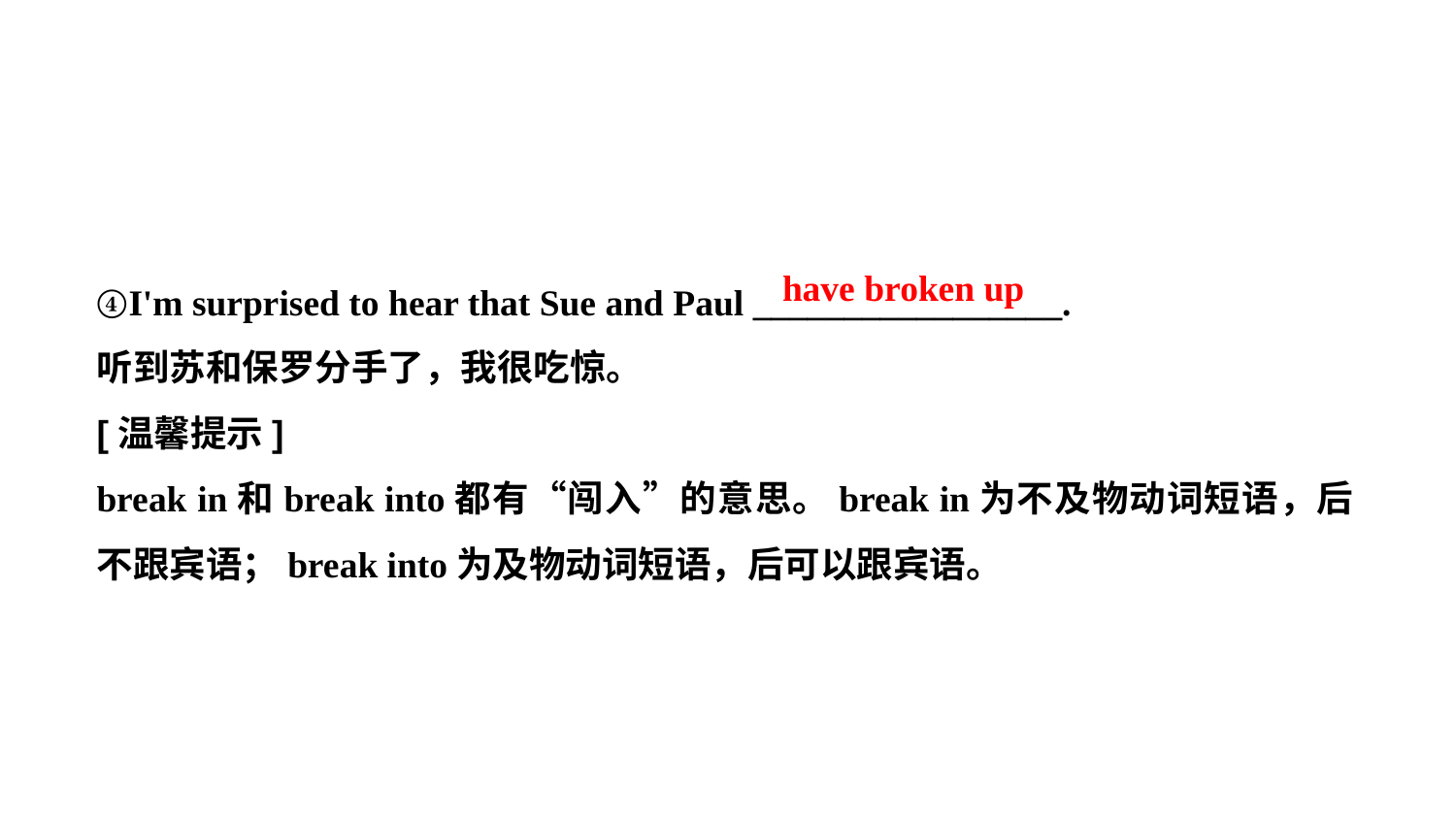

④I'm surprised to hear that Sue and Paul _________________.
听到苏和保罗分手了，我很吃惊。
[温馨提示]
break in和break into都有“闯入”的意思。break in为不及物动词短语，后不跟宾语；break into为及物动词短语，后可以跟宾语。
have broken up